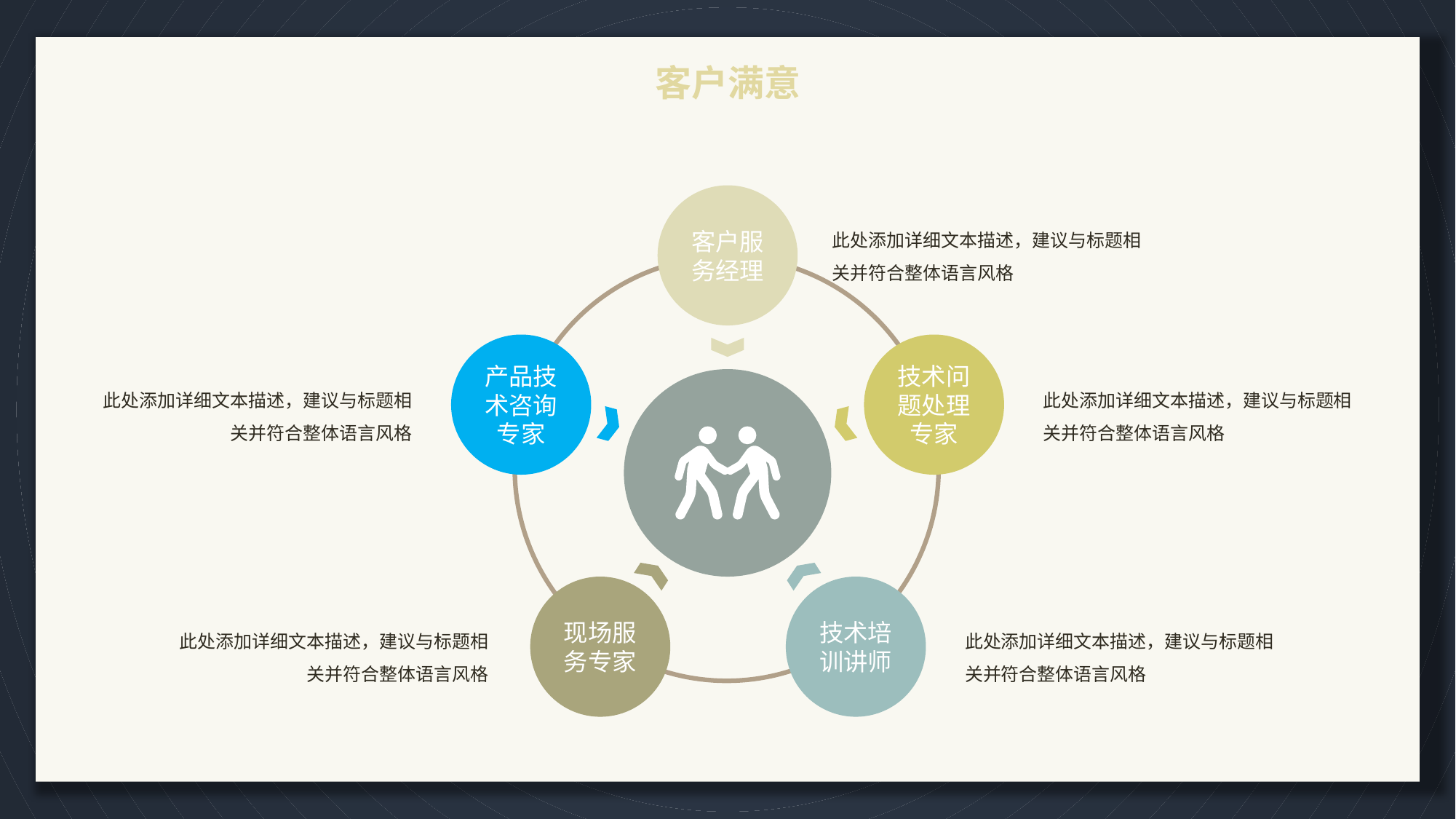

# 客户满意
客户服务经理
此处添加详细文本描述，建议与标题相关并符合整体语言风格

产品技术咨询专家
技术问题处理专家

此处添加详细文本描述，建议与标题相关并符合整体语言风格
此处添加详细文本描述，建议与标题相关并符合整体语言风格

现场服务专家
技术培训讲师
此处添加详细文本描述，建议与标题相关并符合整体语言风格
此处添加详细文本描述，建议与标题相关并符合整体语言风格